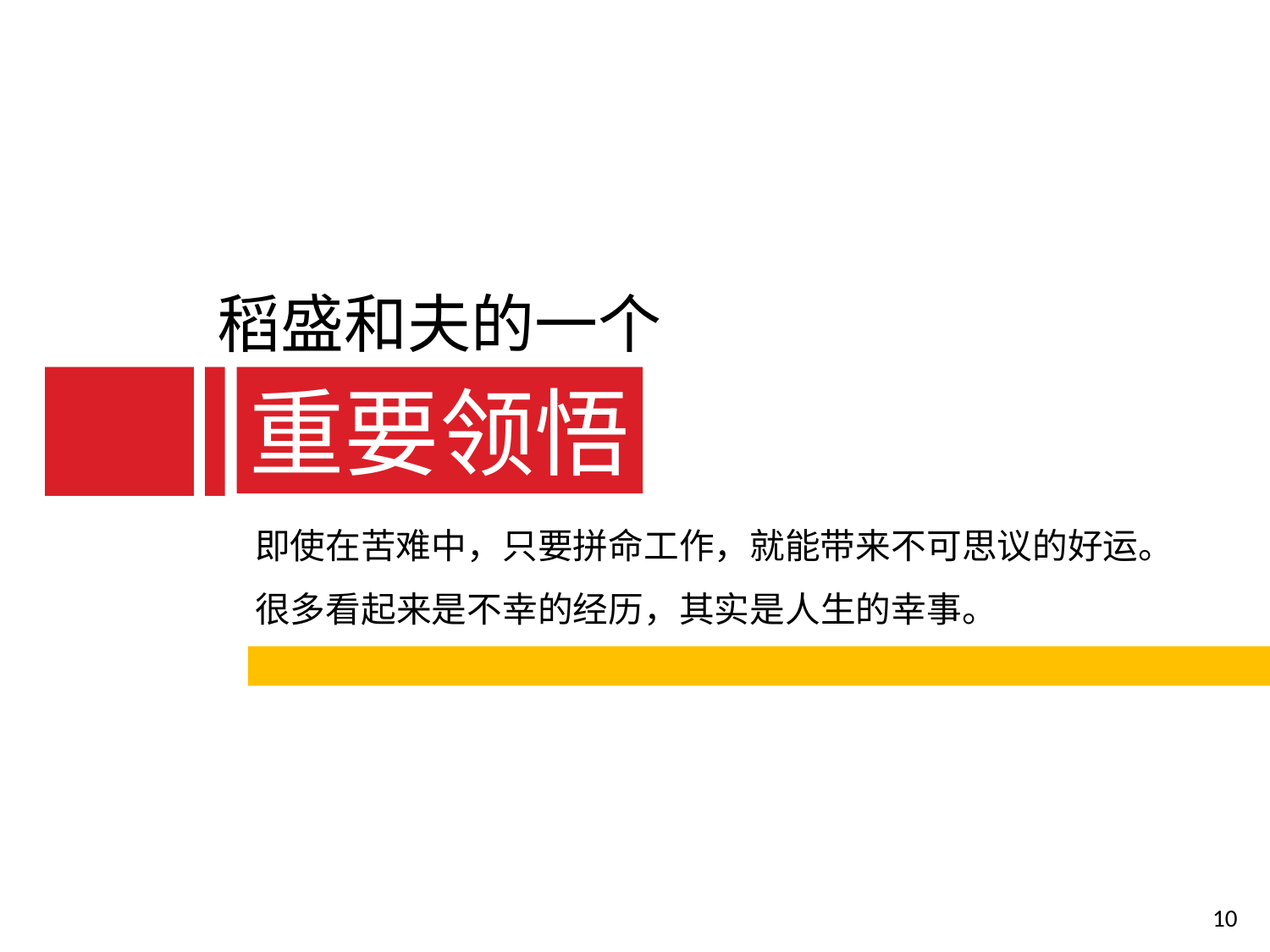

稻盛和夫的一个

重要领悟
即使在苦难中，只要拼命工作，就能带来不可思议的好运。
很多看起来是不幸的经历，其实是人生的幸事。

10